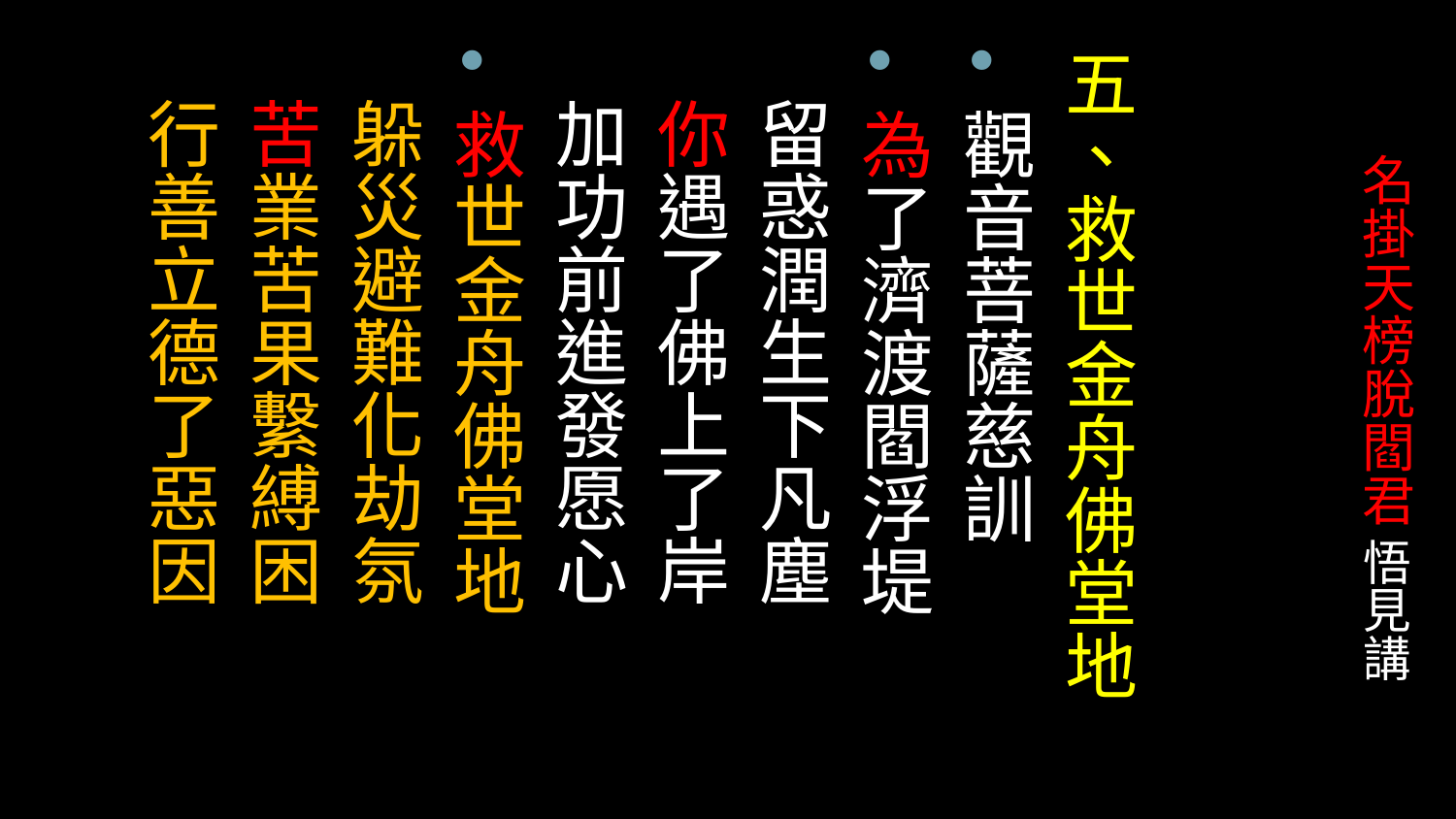

五、救世金舟佛堂地
觀音菩薩慈訓
為了濟渡閻浮堤
  留惑潤生下凡塵
  你遇了佛上了岸
  加功前進發愿心
救世金舟佛堂地
  躲災避難化劫氛
  苦業苦果繫縛困
  行善立德了惡因

# 名掛天榜脫閻君 悟見講